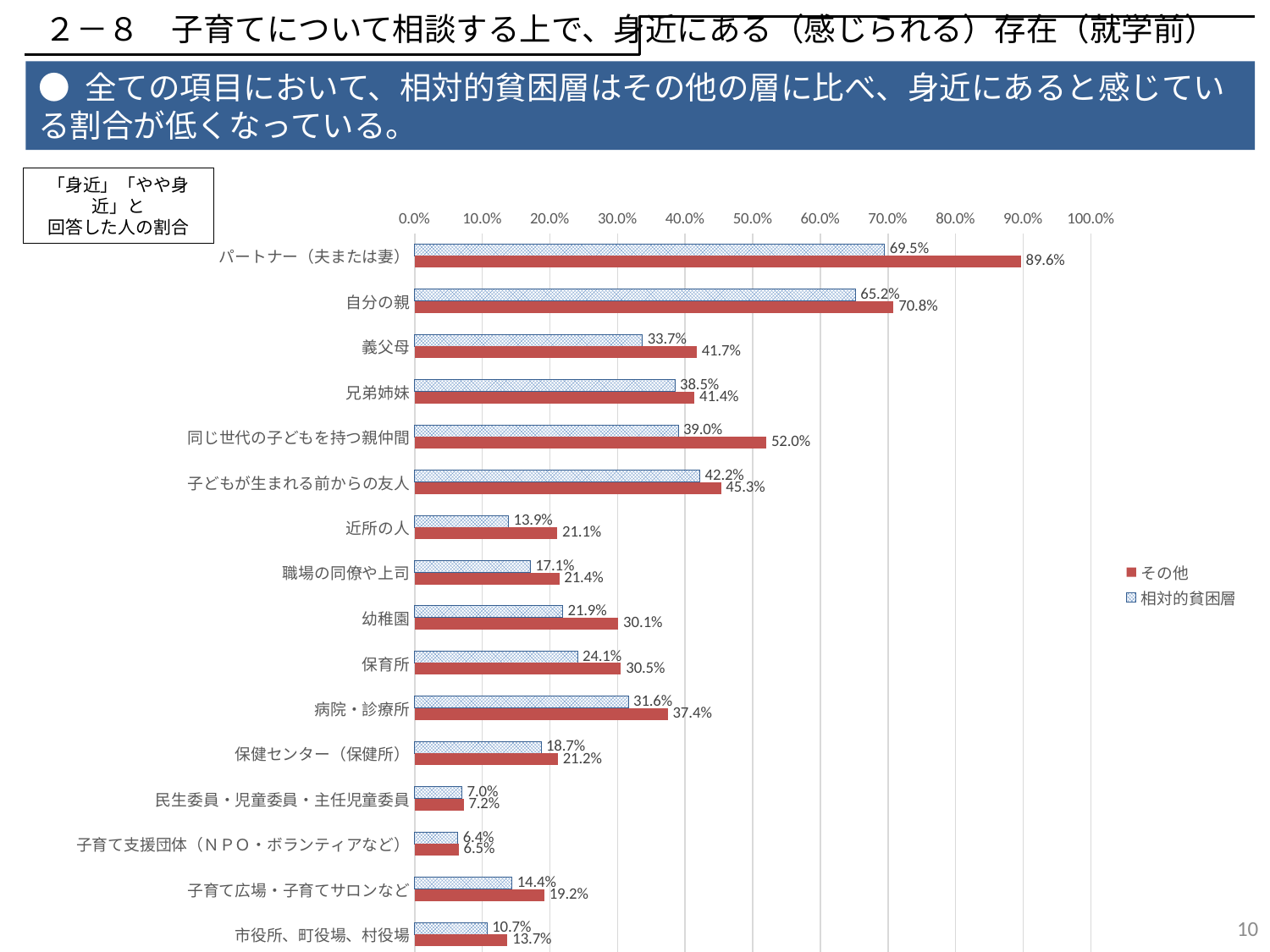

２－８　子育てについて相談する上で、身近にある（感じられる）存在（就学前）
● 全ての項目において、相対的貧困層はその他の層に比べ、身近にあると感じている割合が低くなっている。
「身近」「やや身近」と
回答した人の割合

### Chart

| Category | 相対的貧困層 | その他 |
|---|---|---|
| パートナー（夫または妻） | 0.695 | 0.8963591217982227 |
| 自分の親 | 0.652 | 0.7083392577104024 |
| 義父母 | 0.337 | 0.416906952430737 |
| 兄弟姉妹 | 0.385 | 0.41399268165185577 |
| 同じ世代の子どもを持つ親仲間 | 0.39 | 0.5201050705697857 |
| 子どもが生まれる前からの友人 | 0.422 | 0.4530946157867225 |
| 近所の人 | 0.139 | 0.21089074751698902 |
| 職場の同僚や上司 | 0.171 | 0.21378776790381598 |
| 幼稚園 | 0.219 | 0.3011725039205437 |
| 保育所 | 0.241 | 0.30504025091479353 |
| 病院・診療所 | 0.316 | 0.3741745948771563 |
| 保健センター（保健所） | 0.187 | 0.2116241505488761 |
| 民生委員・児童委員・主任児童委員 | 0.07 | 0.07249921589127026 |
| 子育て支援団体（ＮＰＯ・ボランティアなど） | 0.064 | 0.06520700470465238 |
| 子育て広場・子育てサロンなど | 0.144 | 0.19150601150026136 |
| 市役所、町役場、村役場 | 0.107 | 0.13721536853110297 |
10